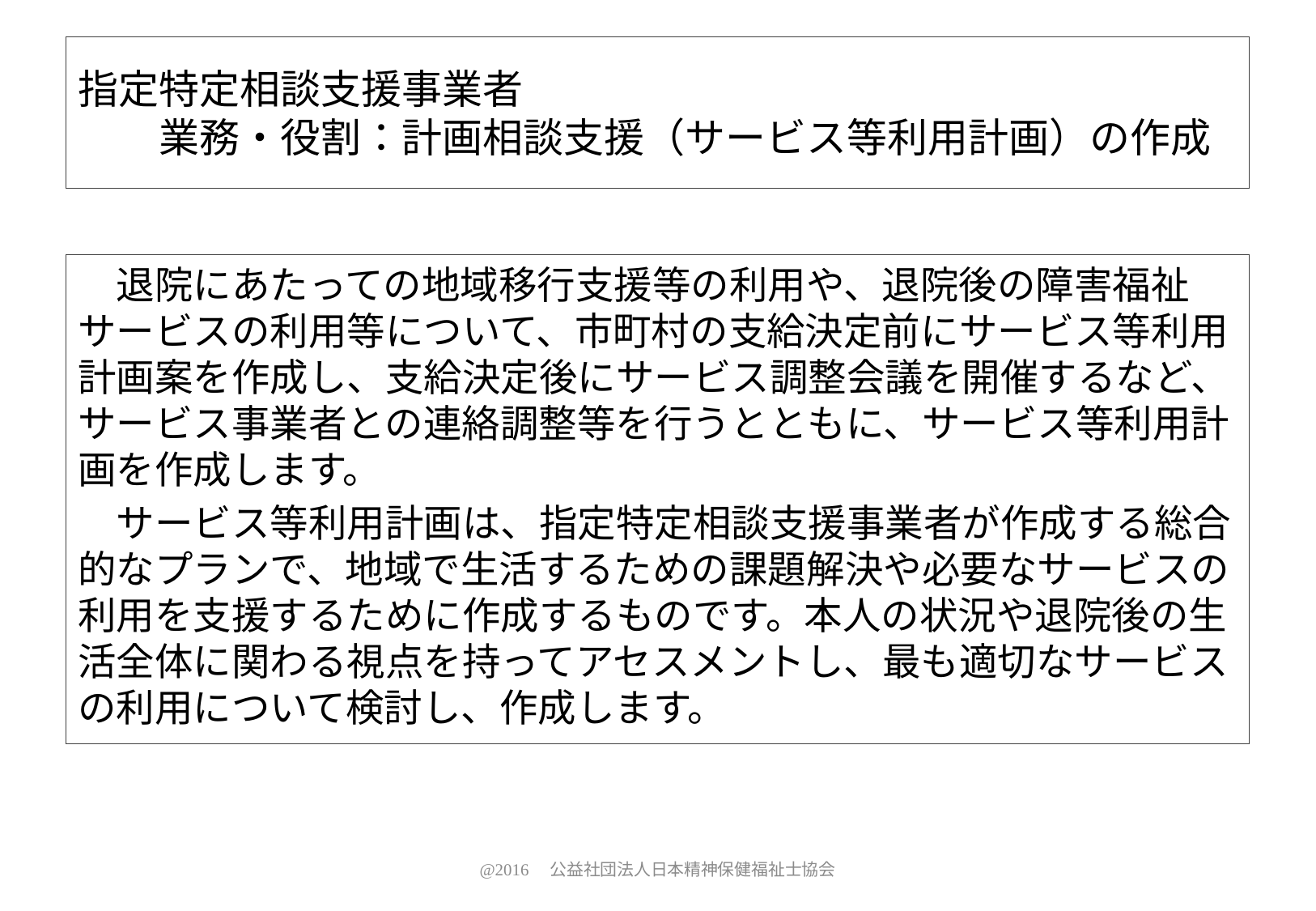

# 指定特定相談支援事業者 　　業務・役割：計画相談支援（サービス等利用計画）の作成
　退院にあたっての地域移行支援等の利用や、退院後の障害福祉サービスの利用等について、市町村の支給決定前にサービス等利用計画案を作成し、支給決定後にサービス調整会議を開催するなど、サービス事業者との連絡調整等を行うとともに、サービス等利用計画を作成します。
　サービス等利用計画は、指定特定相談支援事業者が作成する総合的なプランで、地域で生活するための課題解決や必要なサービスの利用を支援するために作成するものです。本人の状況や退院後の生活全体に関わる視点を持ってアセスメントし、最も適切なサービスの利用について検討し、作成します。
@2016　公益社団法人日本精神保健福祉士協会